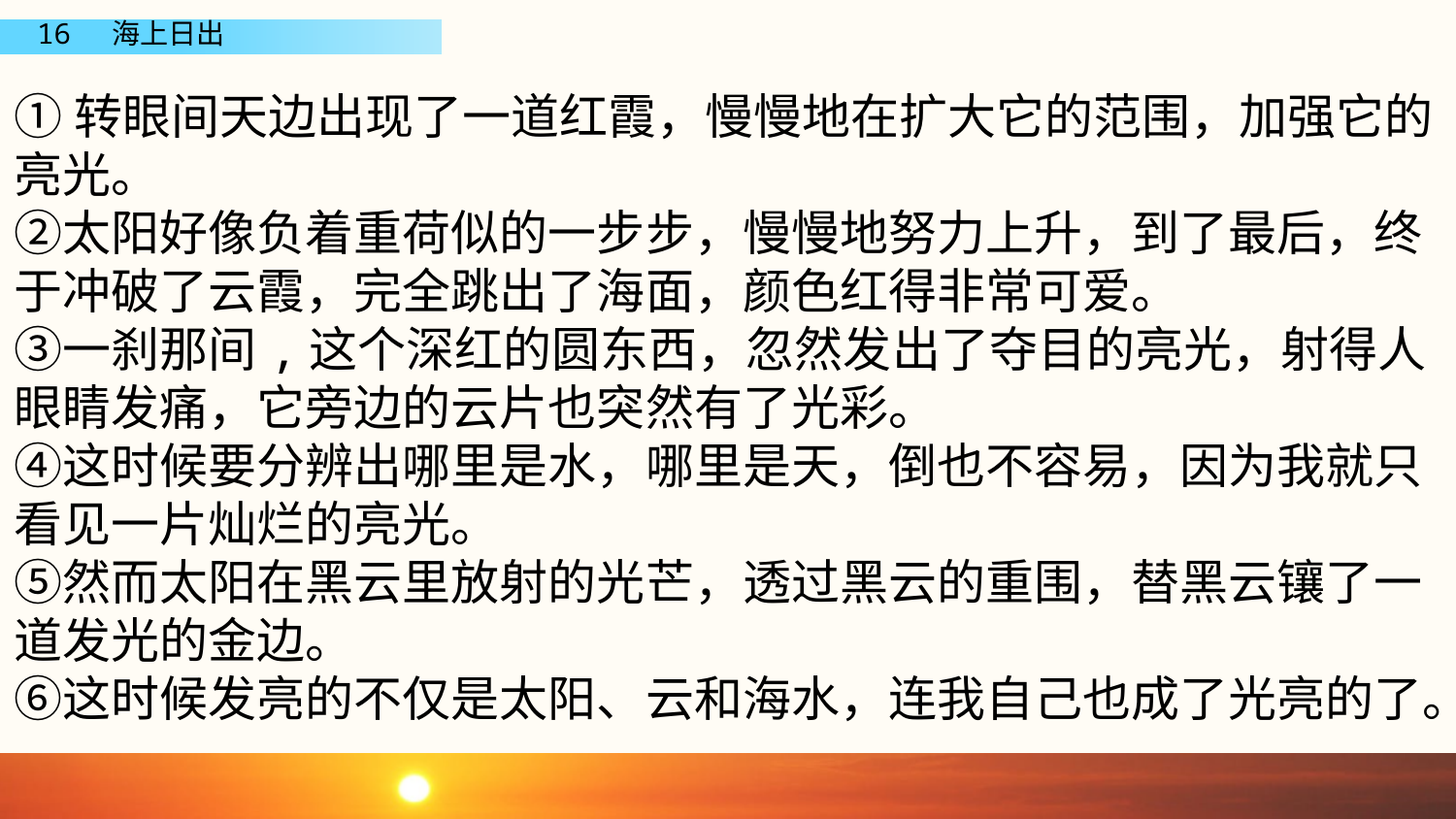

①转眼间天边出现了一道红霞，慢慢地在扩大它的范围，加强它的亮光。
②太阳好像负着重荷似的一步步，慢慢地努力上升，到了最后，终于冲破了云霞，完全跳出了海面，颜色红得非常可爱。
③一刹那间,这个深红的圆东西，忽然发出了夺目的亮光，射得人眼睛发痛，它旁边的云片也突然有了光彩。
④这时候要分辨出哪里是水，哪里是天，倒也不容易，因为我就只看见一片灿烂的亮光。
⑤然而太阳在黑云里放射的光芒，透过黑云的重围，替黑云镶了一道发光的金边。
⑥这时候发亮的不仅是太阳、云和海水，连我自己也成了光亮的了。